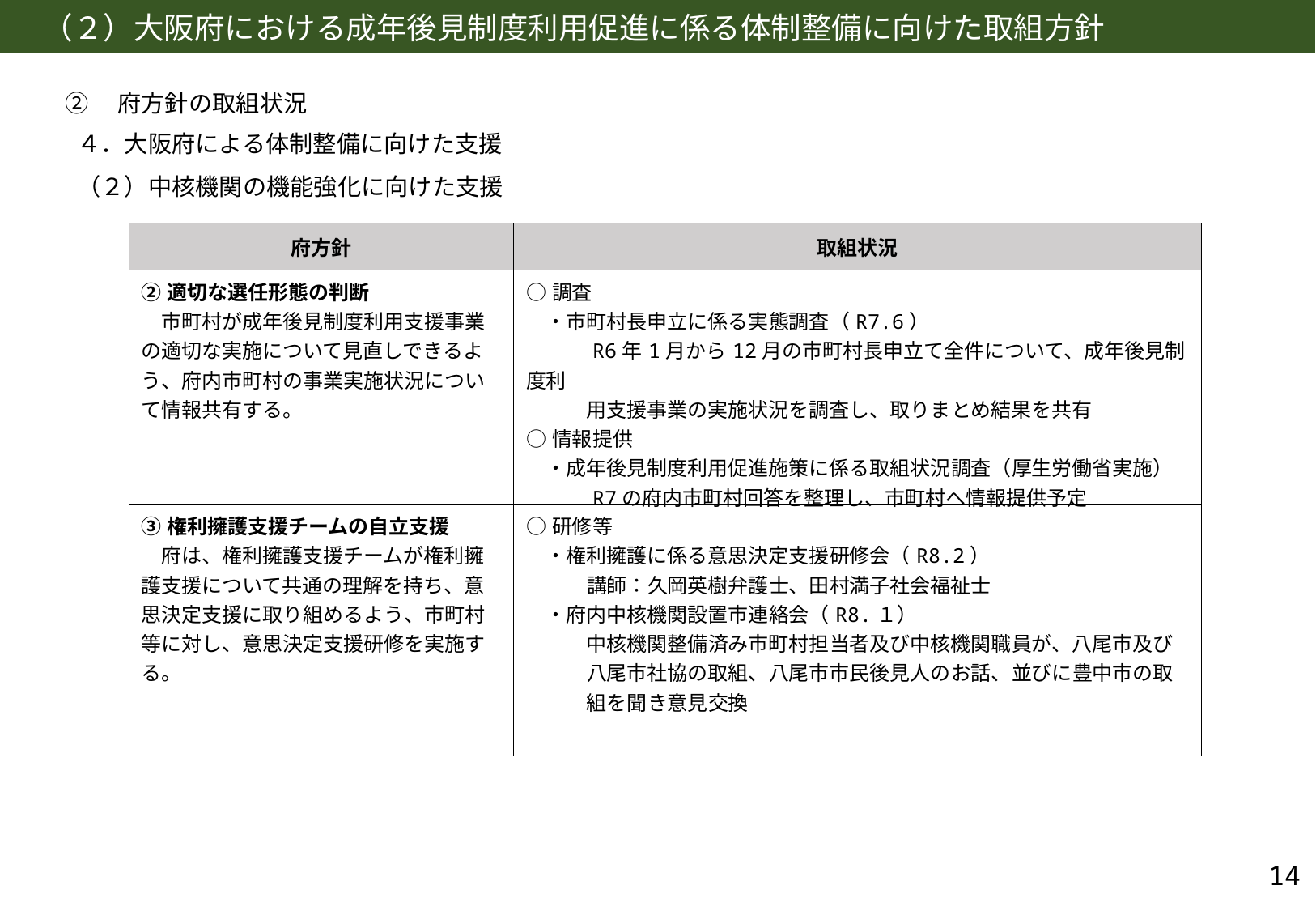

# （２）大阪府における成年後見制度利用促進に係る体制整備に向けた取組方針
②　府方針の取組状況
４．大阪府による体制整備に向けた支援
（２）中核機関の機能強化に向けた支援
| 府方針 | 取組状況 |
| --- | --- |
| ②適切な選任形態の判断 　市町村が成年後見制度利用支援事業の適切な実施について見直しできるよう、府内市町村の事業実施状況について情報共有する。 | ○調査 　・市町村長申立に係る実態調査（R7.6） 　　　R6年1月から12月の市町村長申立て全件について、成年後見制度利 　　　用支援事業の実施状況を調査し、取りまとめ結果を共有 ○情報提供 　・成年後見制度利用促進施策に係る取組状況調査（厚生労働省実施） 　　　R7の府内市町村回答を整理し、市町村へ情報提供予定 |
| ③権利擁護支援チームの自立支援 　府は、権利擁護支援チームが権利擁護支援について共通の理解を持ち、意思決定支援に取り組めるよう、市町村等に対し、意思決定支援研修を実施する。 | ○研修等 　・権利擁護に係る意思決定支援研修会（R8.2） 　　　講師：久岡英樹弁護士、田村満子社会福祉士 　・府内中核機関設置市連絡会（R8.１） 　　　中核機関整備済み市町村担当者及び中核機関職員が、八尾市及び 　　　八尾市社協の取組、八尾市市民後見人のお話、並びに豊中市の取 　　　組を聞き意見交換 |
14